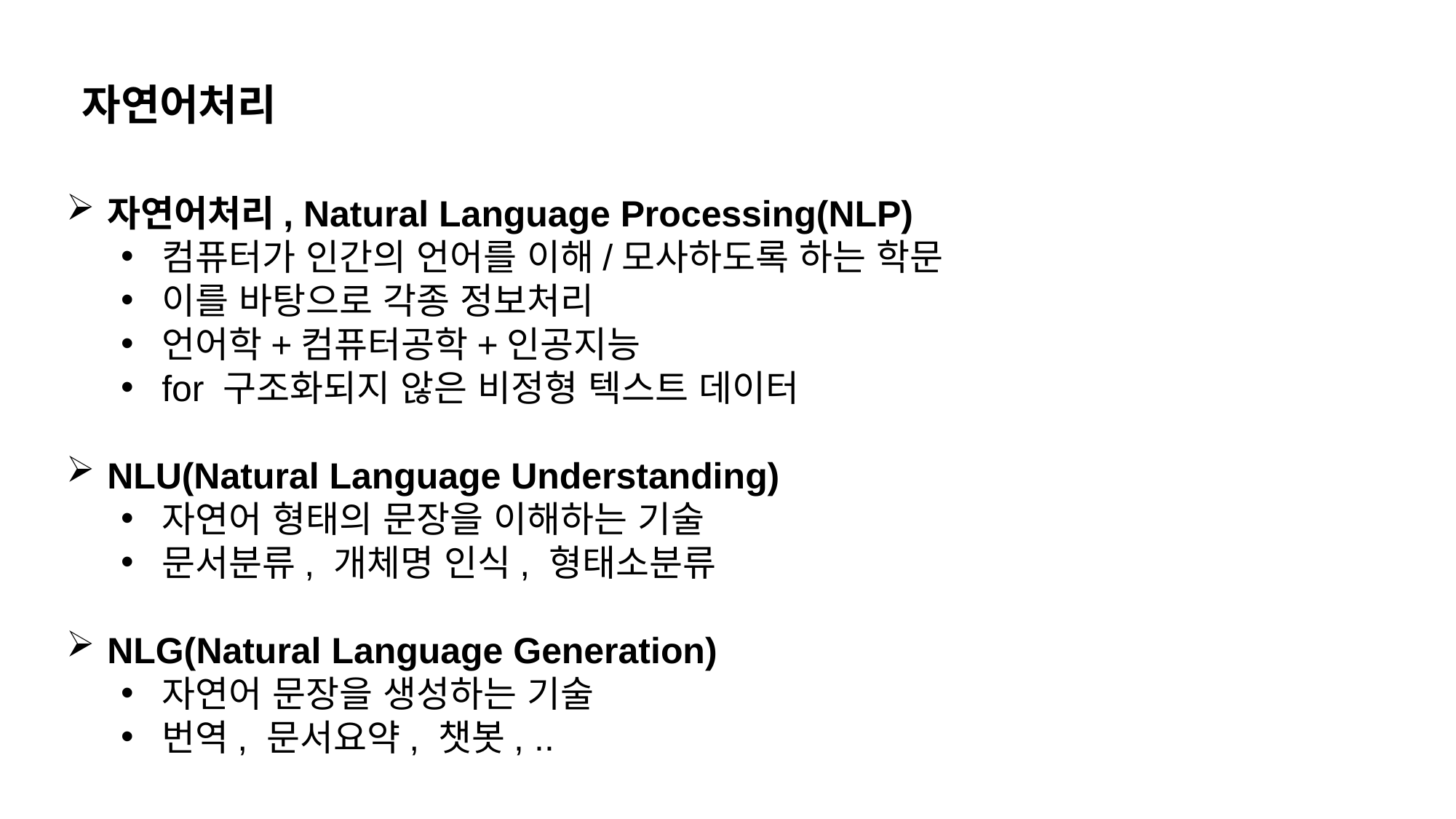

# 자연어처리

자연어처리, Natural Language Processing(NLP)
컴퓨터가 인간의 언어를 이해/모사하도록 하는 학문
이를 바탕으로 각종 정보처리
언어학+컴퓨터공학+인공지능
for 구조화되지 않은 비정형 텍스트 데이터

NLU(Natural Language Understanding)
자연어 형태의 문장을 이해하는 기술
문서분류, 개체명 인식, 형태소분류

NLG(Natural Language Generation)
자연어 문장을 생성하는 기술
번역, 문서요약, 챗봇, ..